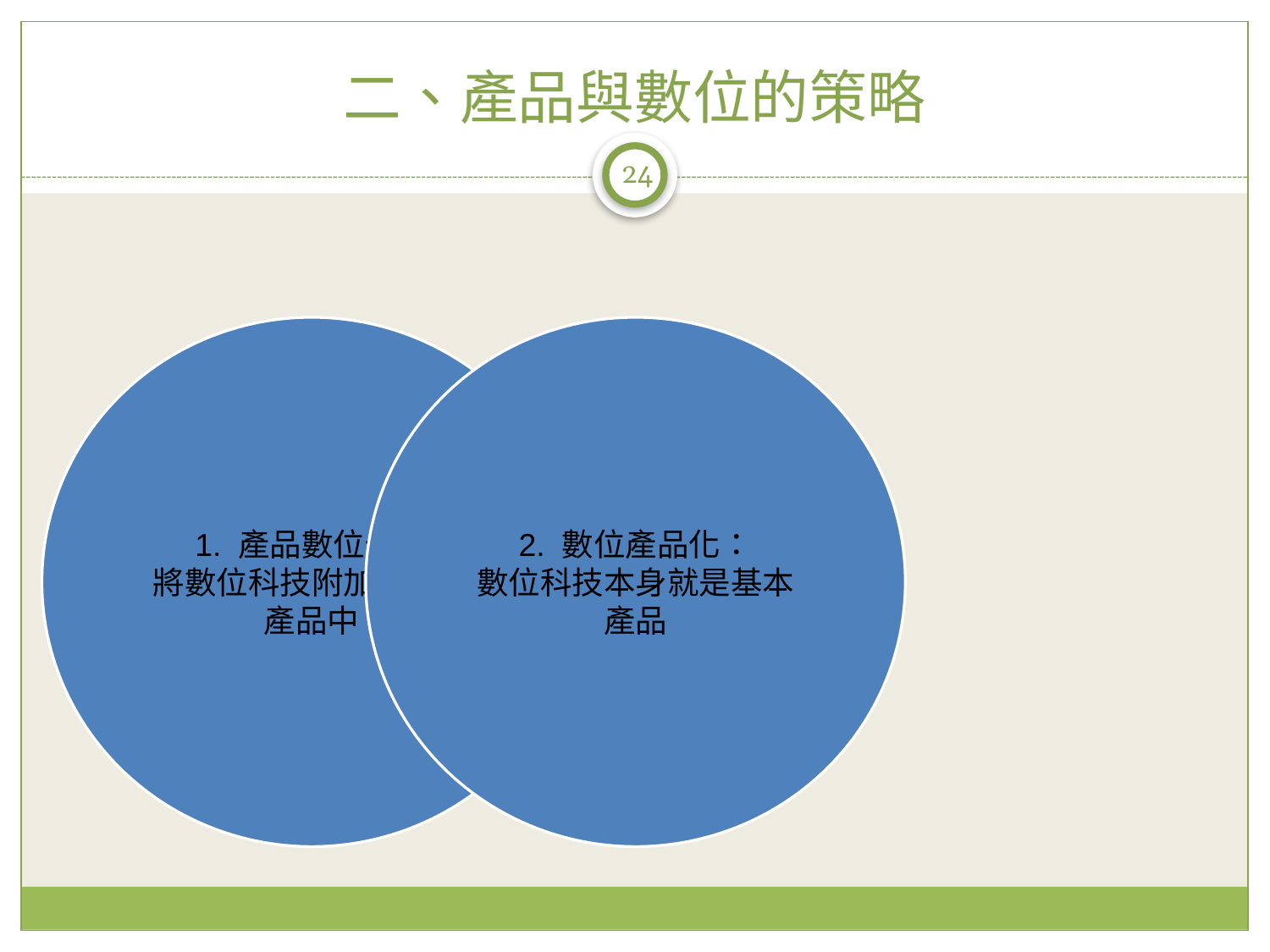

# 二、產品與數位的策略
24
1. 產品數位化：
2. 數位產品化：
數位科技本身就是基本產品